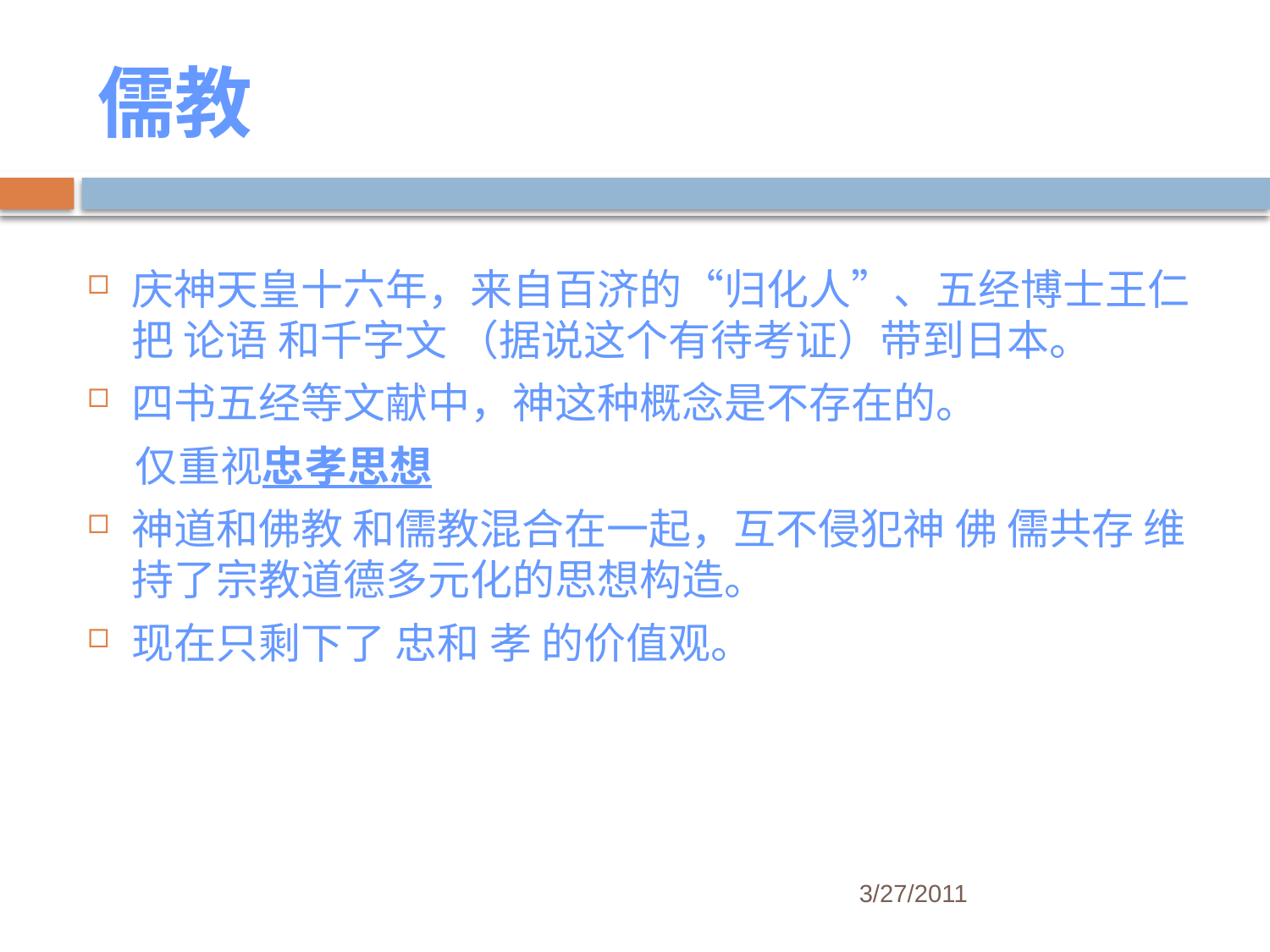

# 儒教
庆神天皇十六年，来自百济的“归化人”、五经博士王仁把 论语 和千字文 （据说这个有待考证）带到日本。
四书五经等文献中，神这种概念是不存在的。
    仅重视忠孝思想
神道和佛教 和儒教混合在一起，互不侵犯神 佛 儒共存 维持了宗教道德多元化的思想构造。
现在只剩下了 忠和 孝 的价值观。

3/27/2011